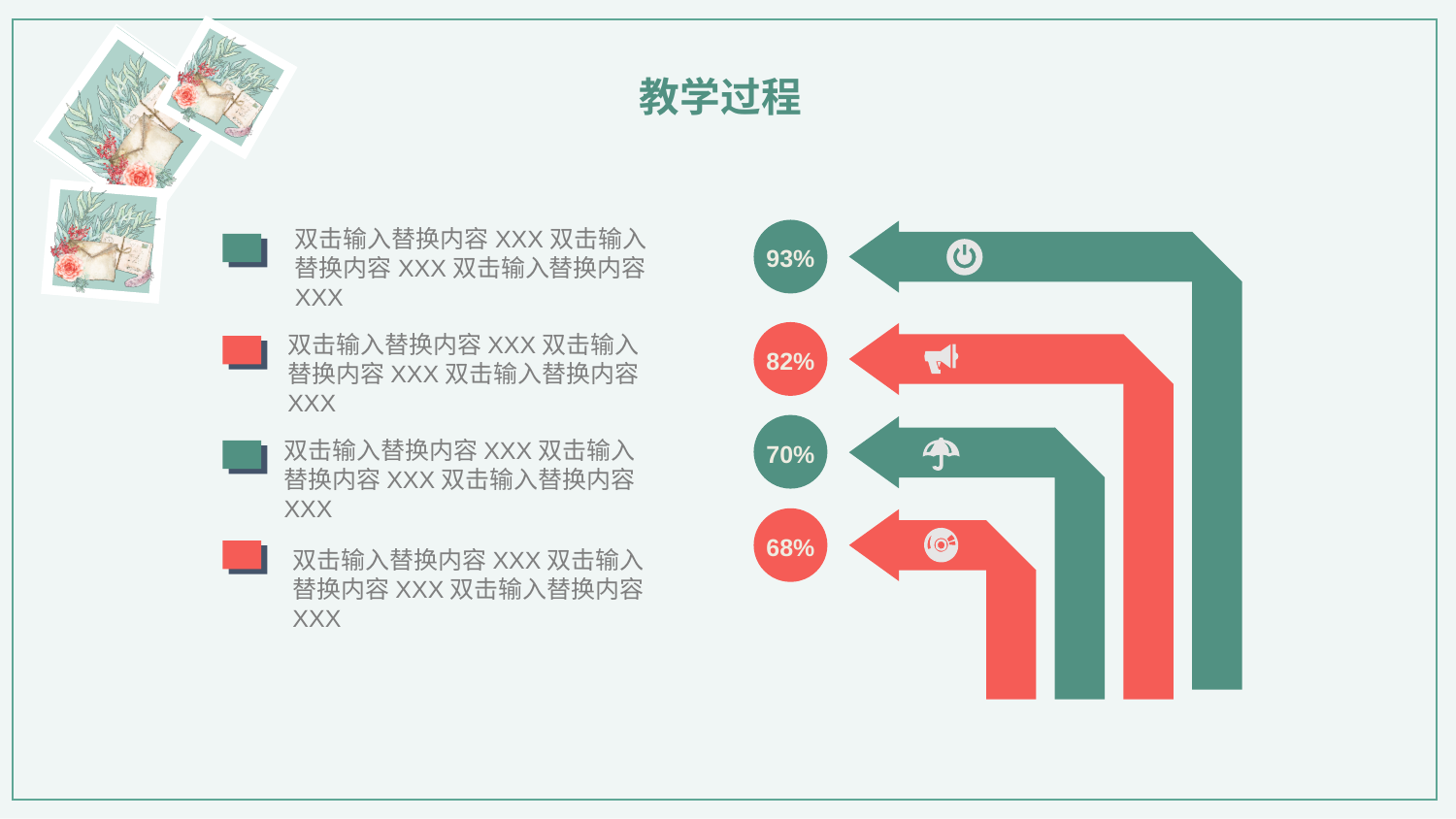

教学过程
双击输入替换内容XXX双击输入替换内容XXX双击输入替换内容XXX

93%

82%
双击输入替换内容XXX双击输入替换内容XXX双击输入替换内容XXX

70%
双击输入替换内容XXX双击输入替换内容XXX双击输入替换内容XXX

68%
双击输入替换内容XXX双击输入替换内容XXX双击输入替换内容XXX